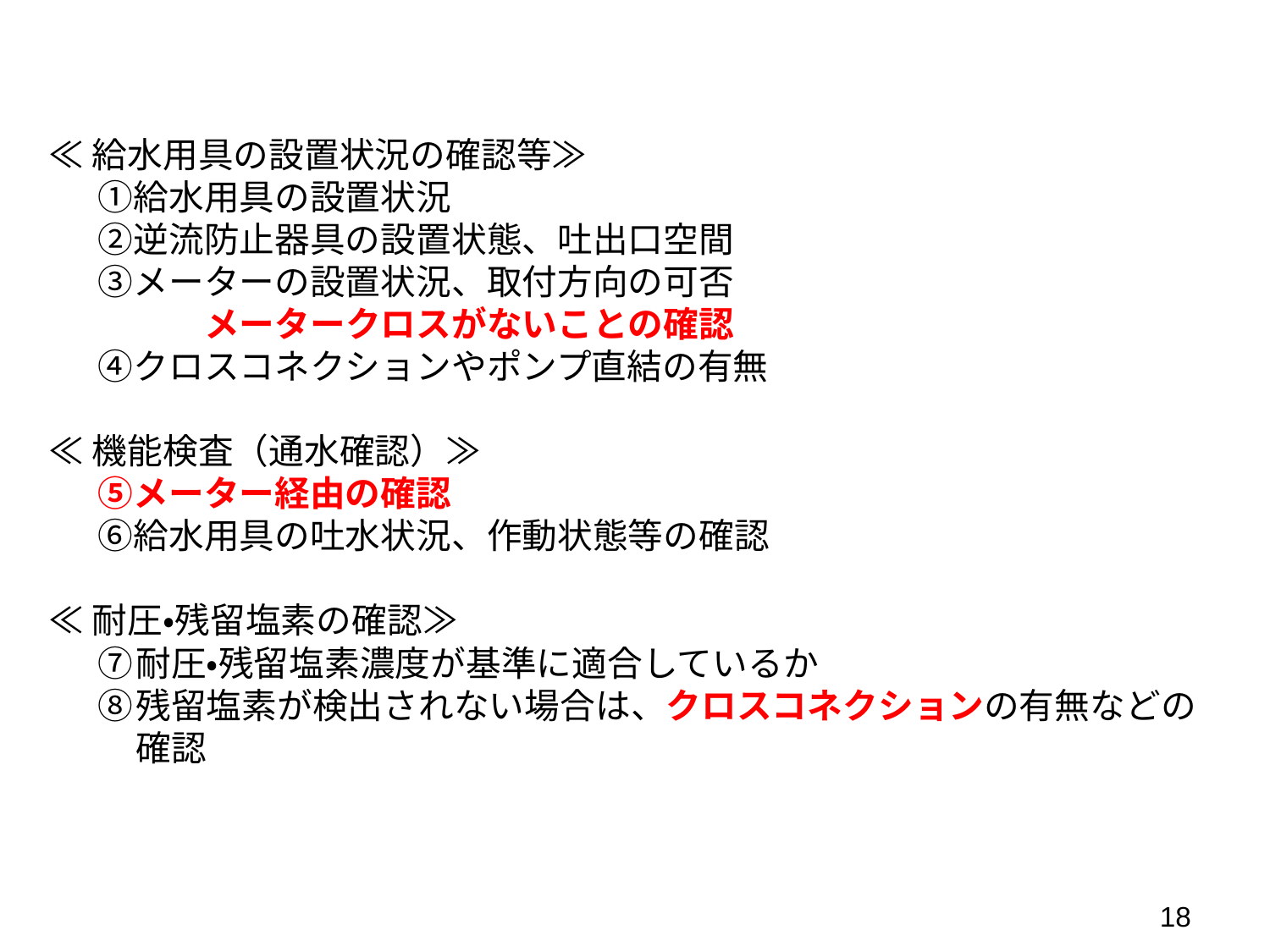

≪給水用具の設置状況の確認等≫
給水用具の設置状況
逆流防止器具の設置状態、吐出口空間
メーターの設置状況、取付方向の可否
　　　メータークロスがないことの確認
クロスコネクションやポンプ直結の有無

≪機能検査（通水確認）≫
メーター経由の確認
給水用具の吐水状況、作動状態等の確認

≪耐圧・残留塩素の確認≫
耐圧・残留塩素濃度が基準に適合しているか
残留塩素が検出されない場合は、クロスコネクションの有無などの確認

18